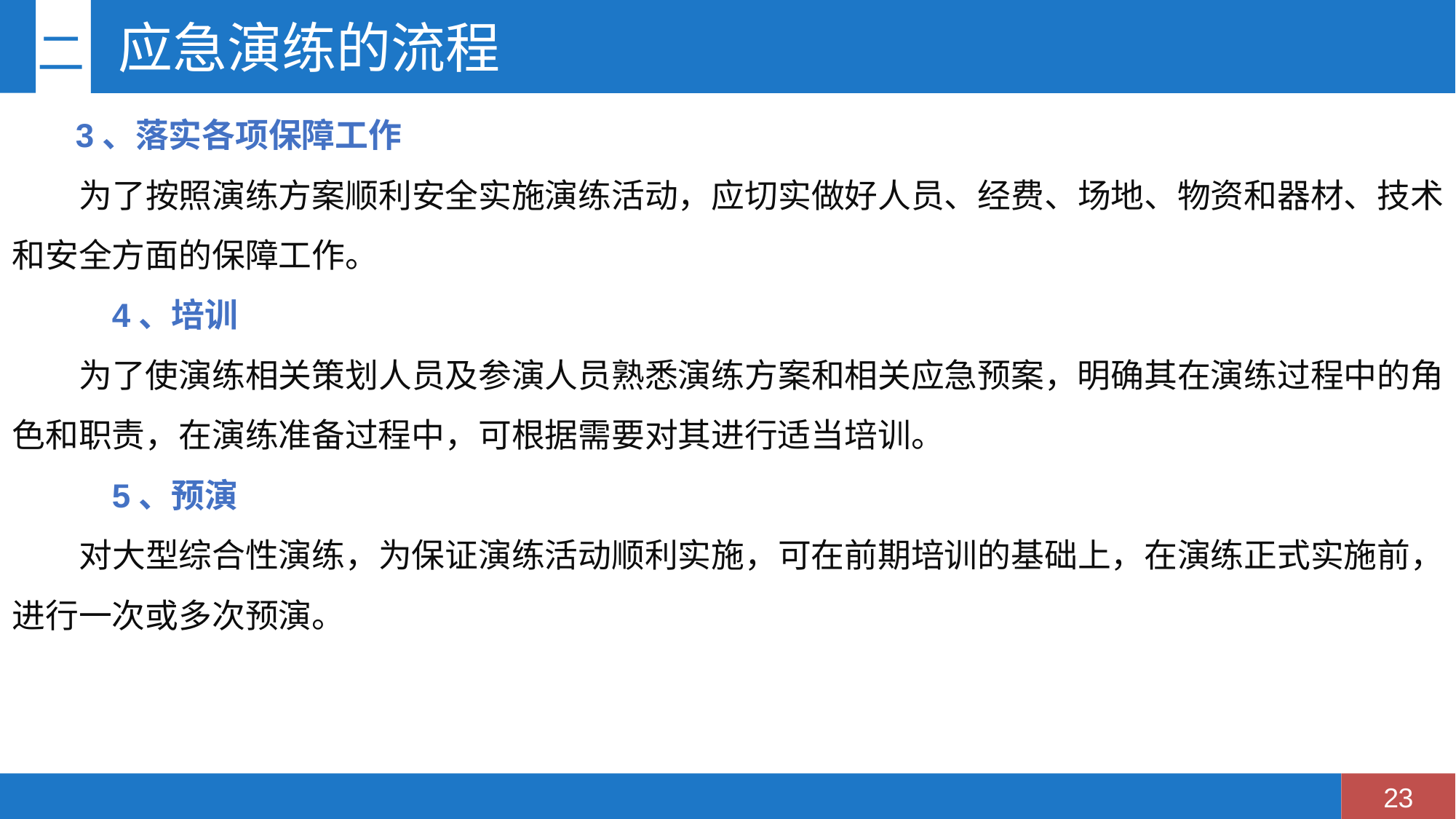

# 二	应急演练的流程
       3、落实各项保障工作
   为了按照演练方案顺利安全实施演练活动，应切实做好人员、经费、场地、物资和器材、技术和安全方面的保障工作。
       4、培训
   为了使演练相关策划人员及参演人员熟悉演练方案和相关应急预案，明确其在演练过程中的角色和职责，在演练准备过程中，可根据需要对其进行适当培训。
       5、预演
   对大型综合性演练，为保证演练活动顺利实施，可在前期培训的基础上，在演练正式实施前，进行一次或多次预演。

23